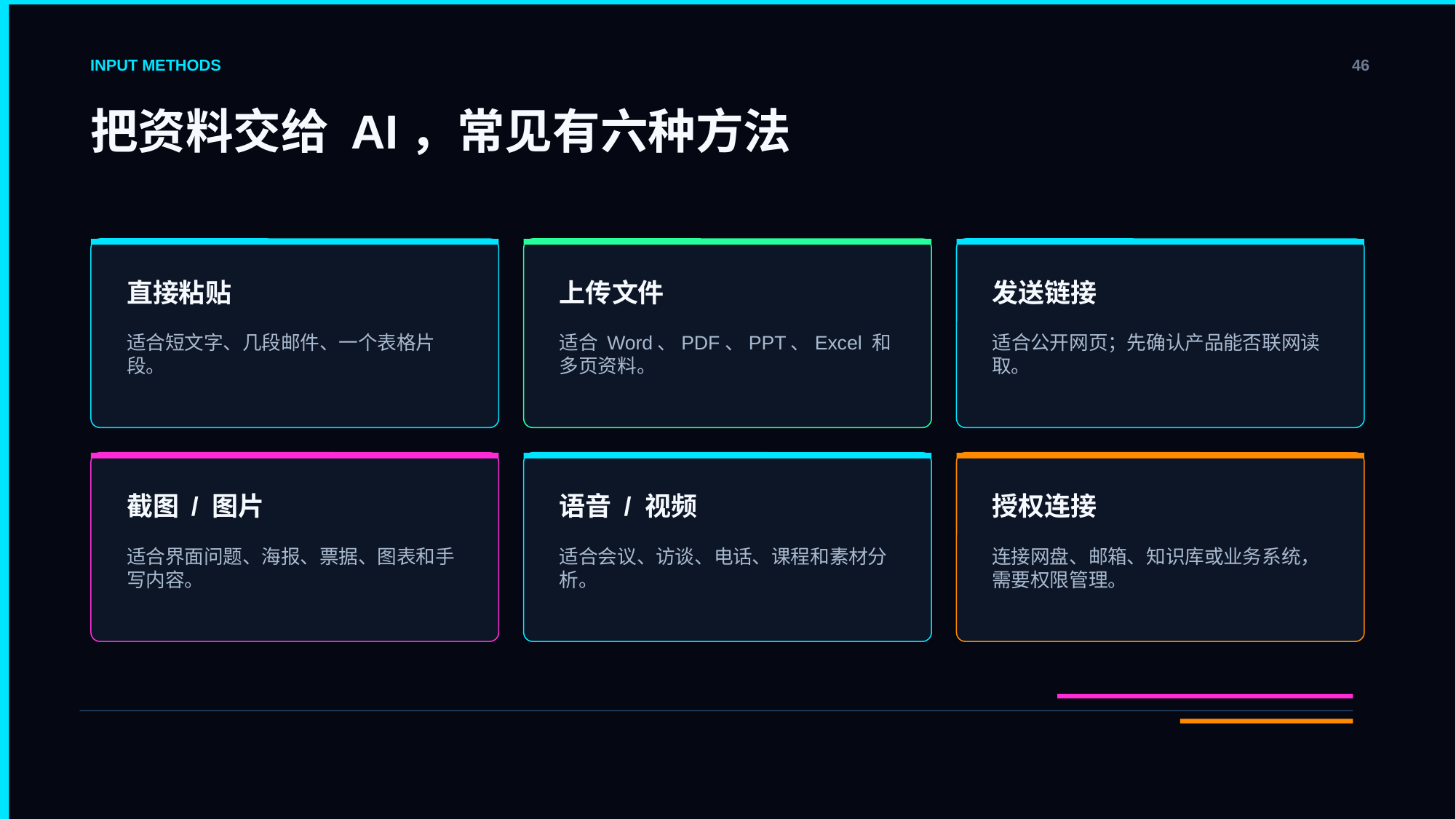

INPUT METHODS
46
把资料交给 AI，常见有六种方法

直接粘贴
上传文件
发送链接
适合短文字、几段邮件、一个表格片段。
适合 Word、PDF、PPT、Excel 和多页资料。
适合公开网页；先确认产品能否联网读取。

截图 / 图片
语音 / 视频
授权连接
适合界面问题、海报、票据、图表和手写内容。
适合会议、访谈、电话、课程和素材分析。
连接网盘、邮箱、知识库或业务系统，需要权限管理。